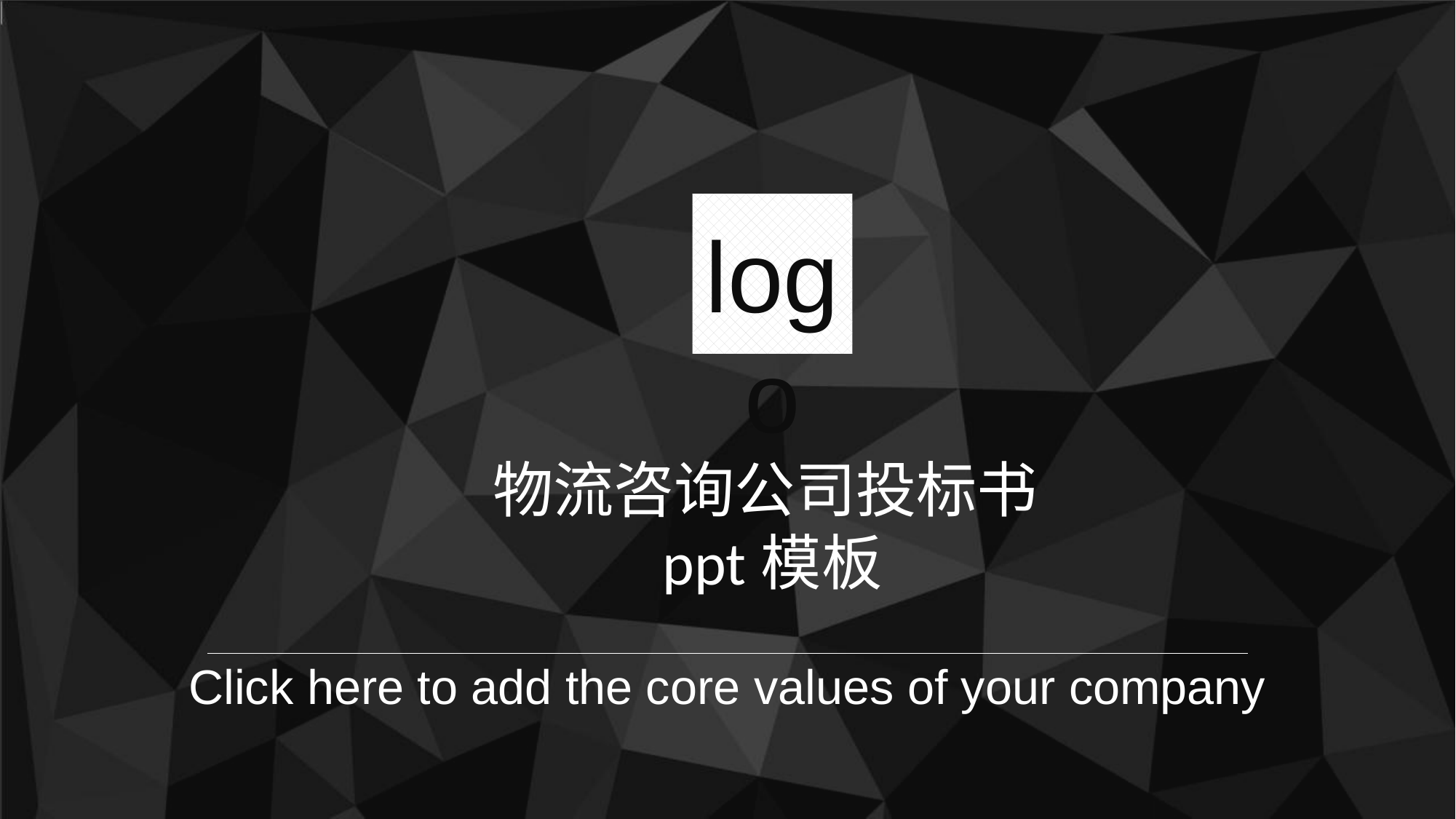

logo
物流咨询公司投标书ppt模板
Click here to add the core values of your company